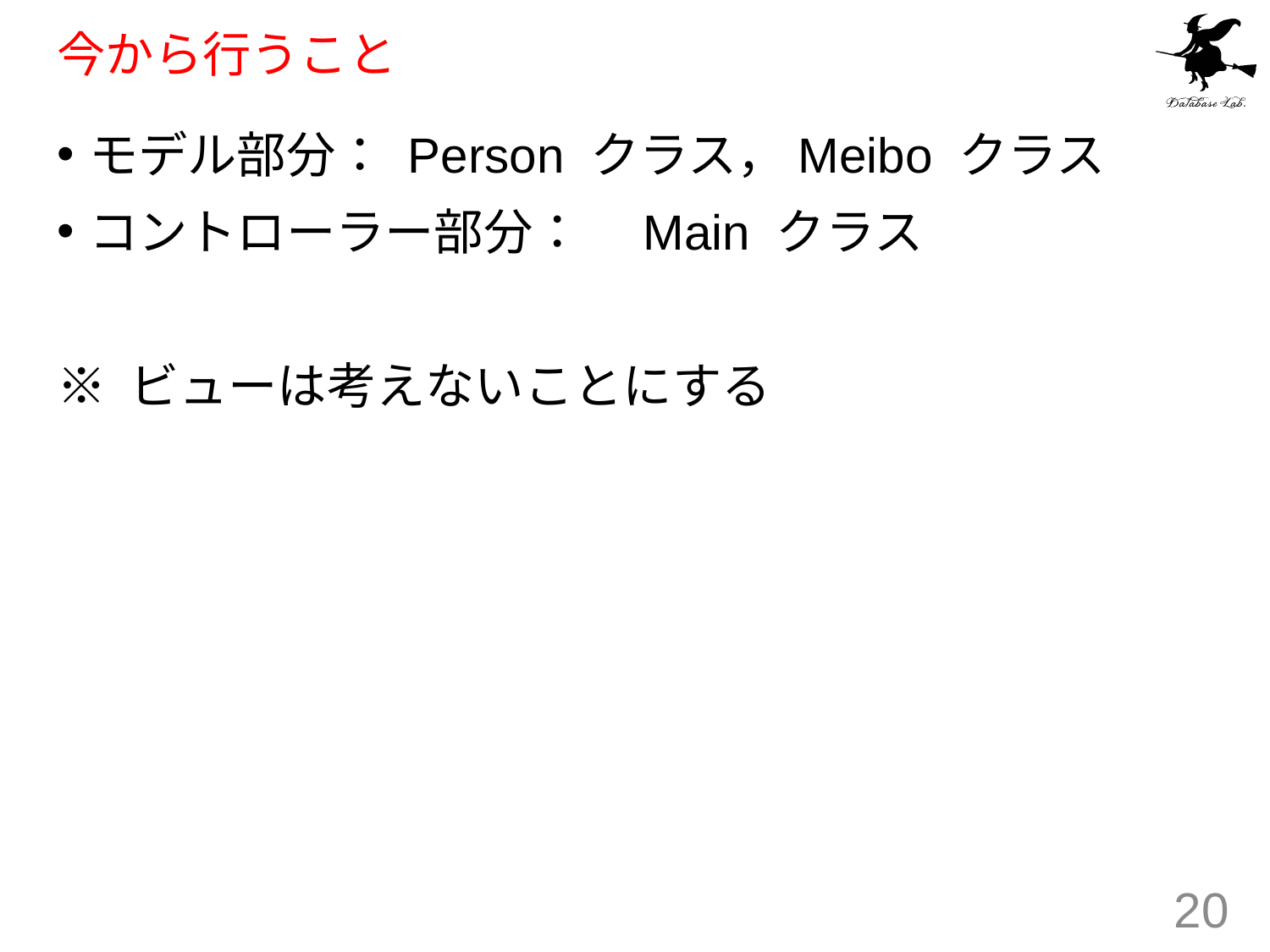

# 今から行うこと
モデル部分： Person クラス，Meibo クラス
コントローラー部分：　Main クラス

※ ビューは考えないことにする
20